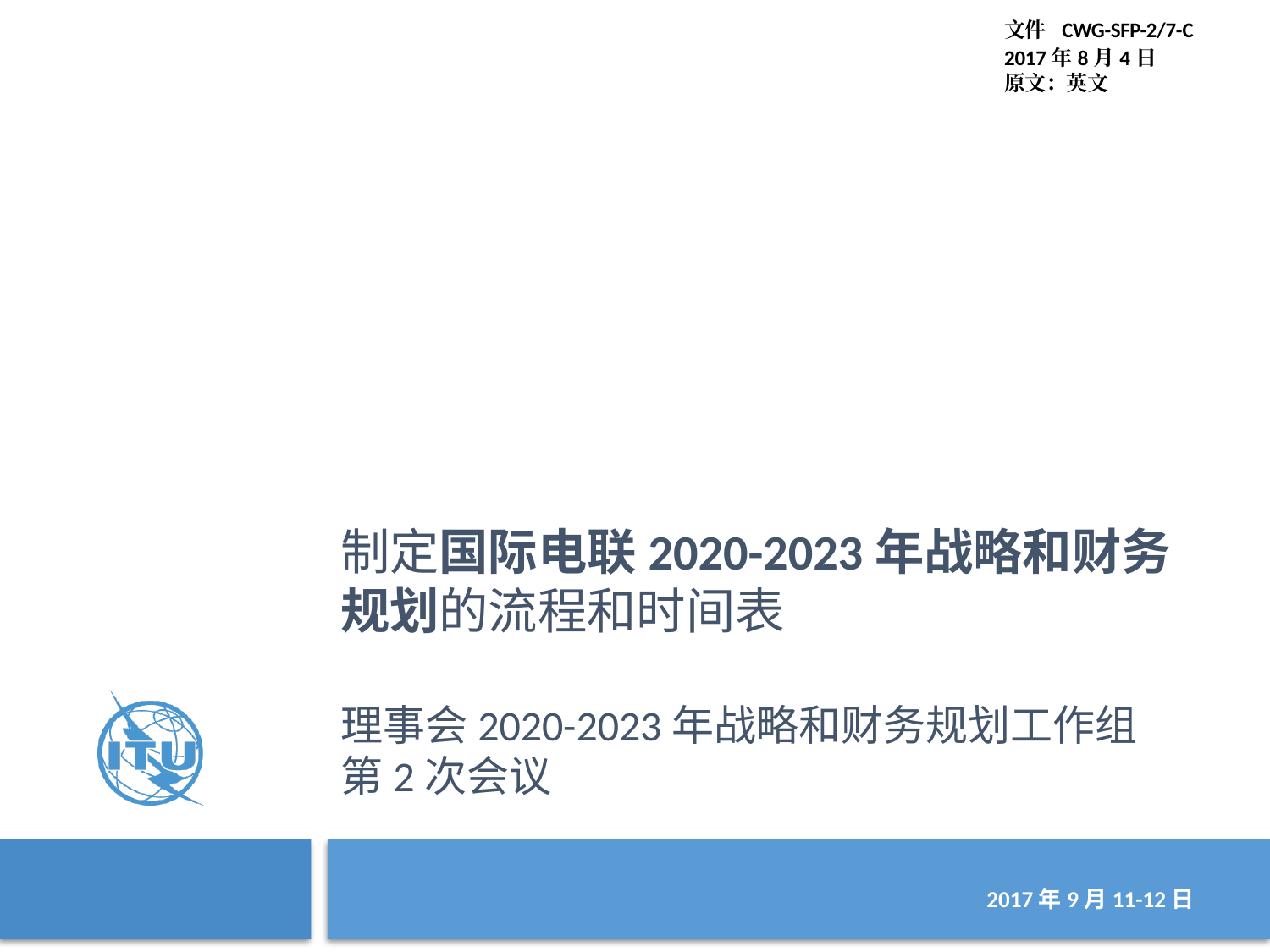

文件 CWG-SFP-2/7-C
2017年8月4日
原文：英文
# 制定国际电联2020-2023年战略和财务 规划的流程和时间表 理事会2020-2023年战略和财务规划工作组 第2次会议
				 	 2017年9月11-12日